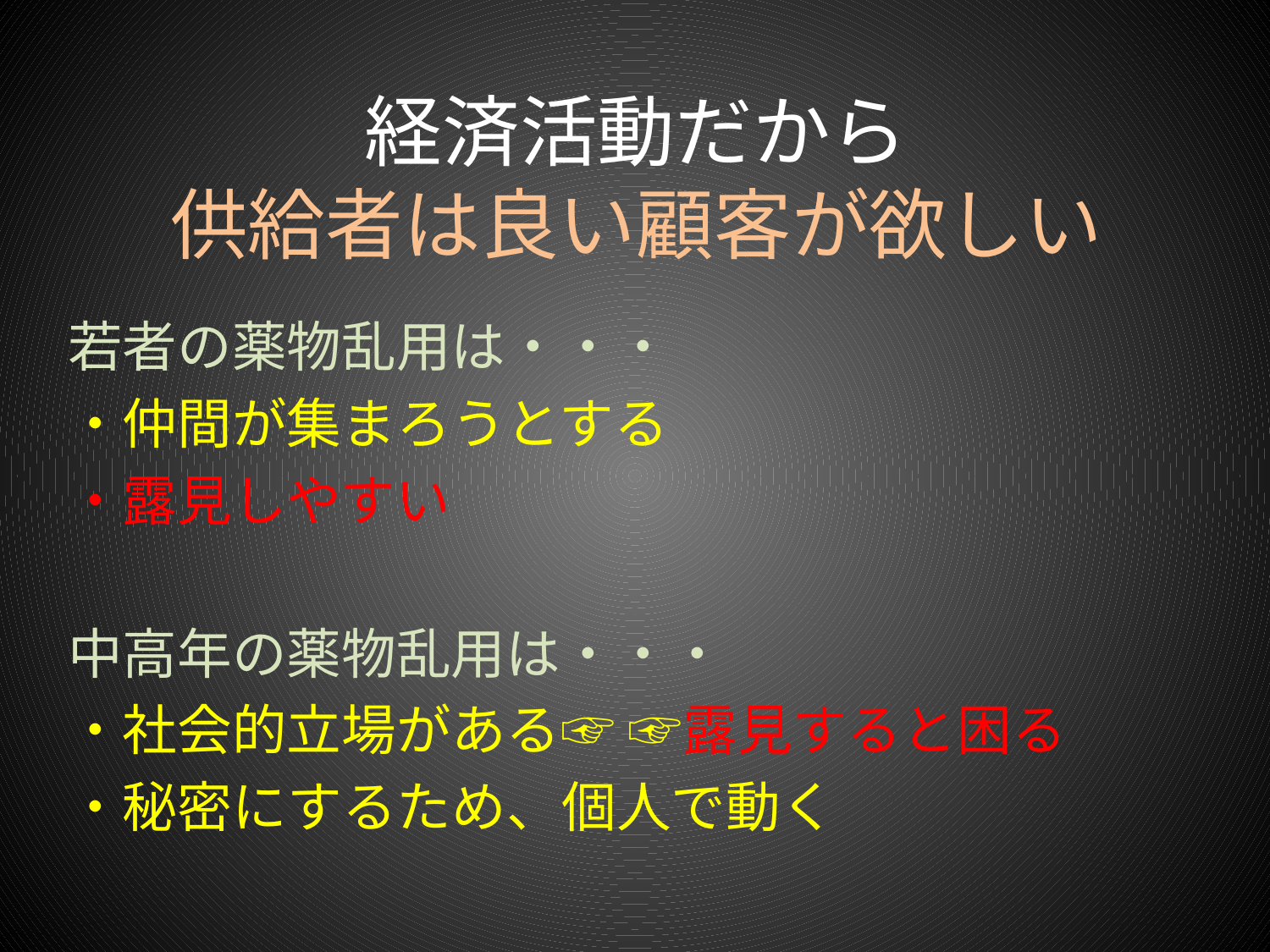

# 経済活動だから 供給者は良い顧客が欲しい
若者の薬物乱用は・・・
・仲間が集まろうとする
・露見しやすい

中高年の薬物乱用は・・・
・社会的立場がある☞ ☞露見すると困る
・秘密にするため、個人で動く